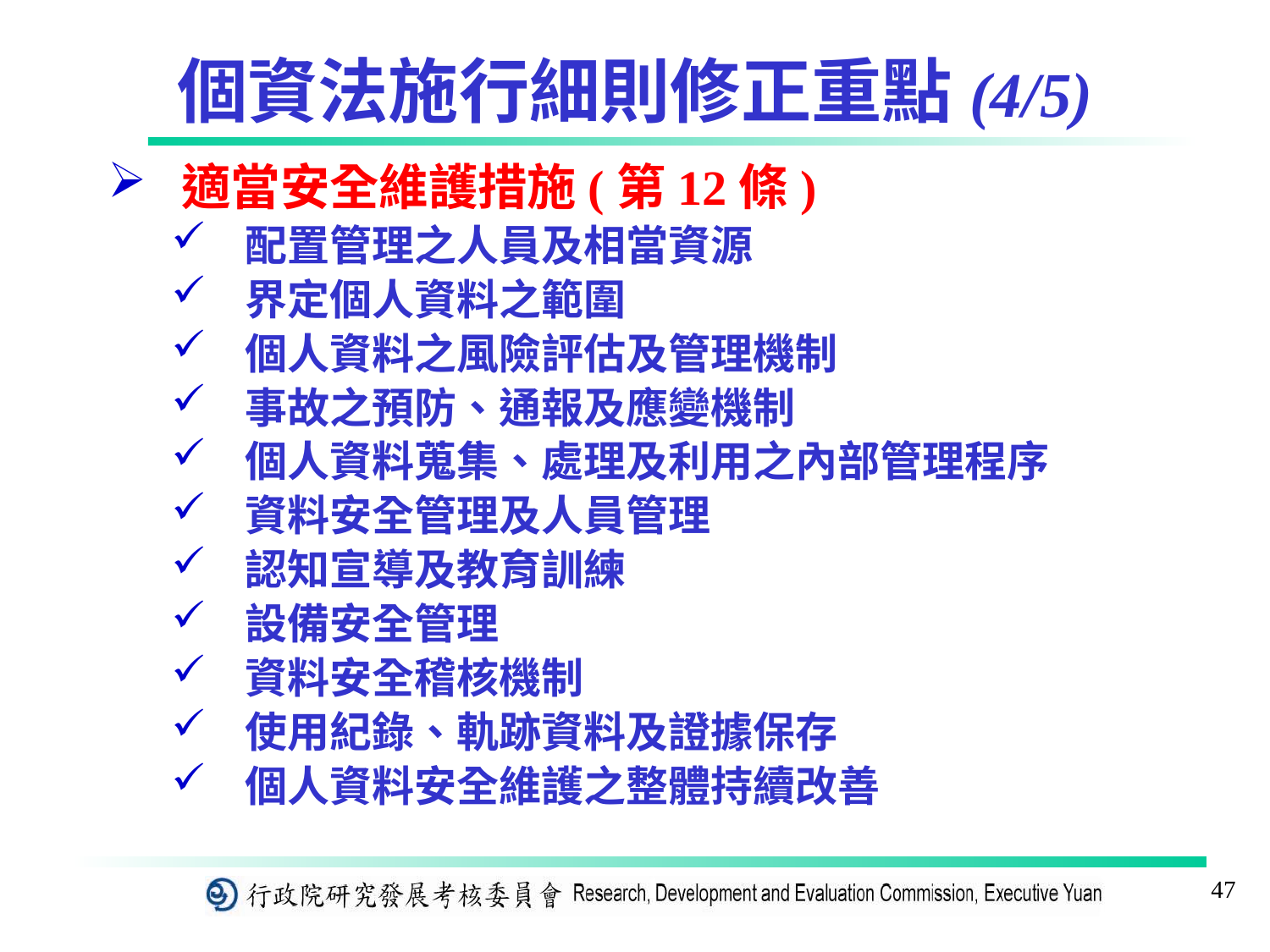

# 個資法施行細則修正重點(4/5)
適當安全維護措施(第12條)
配置管理之人員及相當資源
界定個人資料之範圍
個人資料之風險評估及管理機制
事故之預防、通報及應變機制
個人資料蒐集、處理及利用之內部管理程序
資料安全管理及人員管理
認知宣導及教育訓練
設備安全管理
資料安全稽核機制
使用紀錄、軌跡資料及證據保存
個人資料安全維護之整體持續改善
47